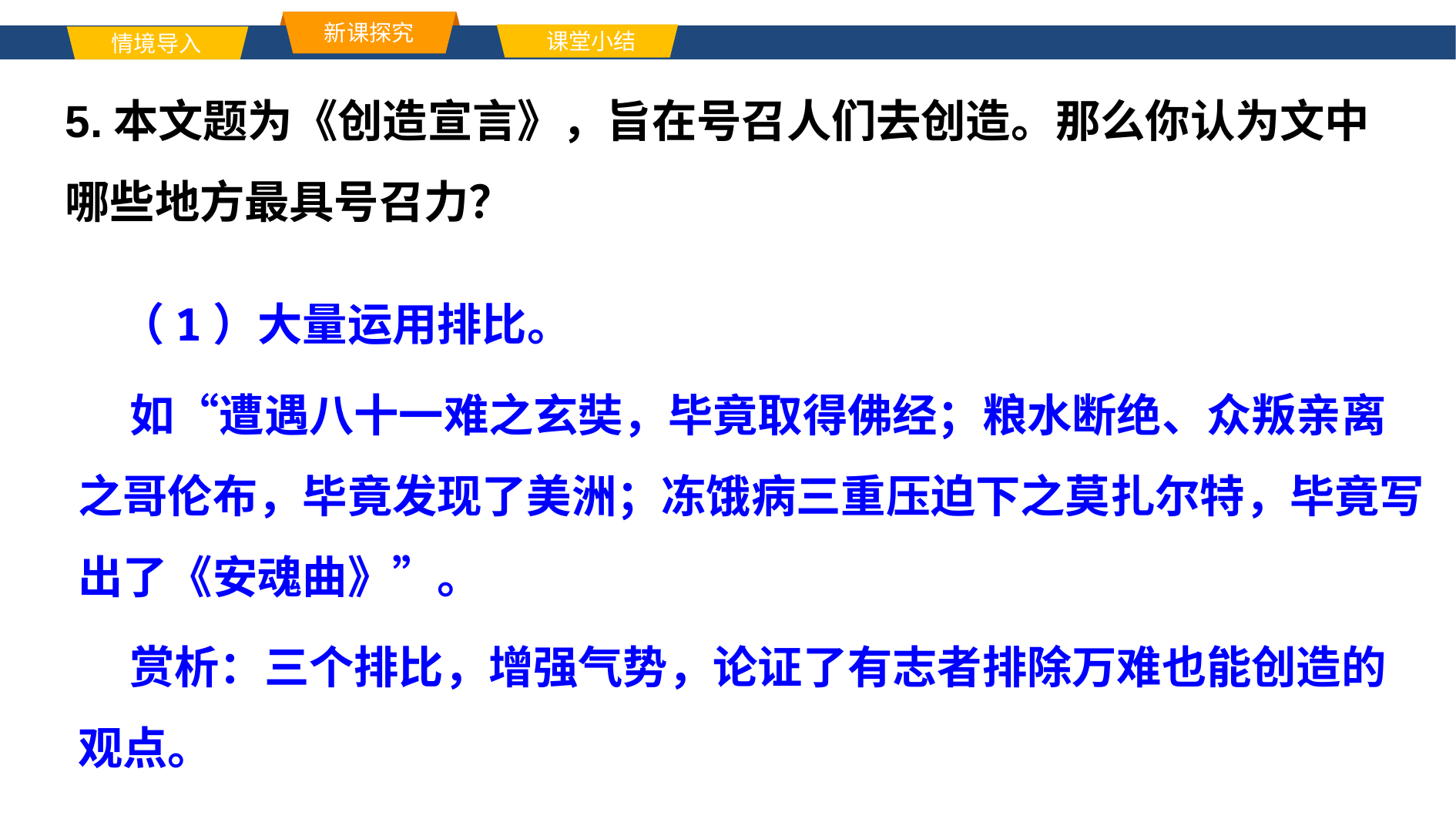

新课探究
课堂小结

情境导入

单击此处添加标题文本内容
5.本文题为《创造宣言》，旨在号召人们去创造。那么你认为文中哪些地方最具号召力？
   （1）大量运用排比。
    如“遭遇八十一难之玄奘，毕竟取得佛经；粮水断绝、众叛亲离之哥伦布，毕竟发现了美洲；冻饿病三重压迫下之莫扎尔特，毕竟写出了《安魂曲》”。
    赏析：三个排比，增强气势，论证了有志者排除万难也能创造的观点。